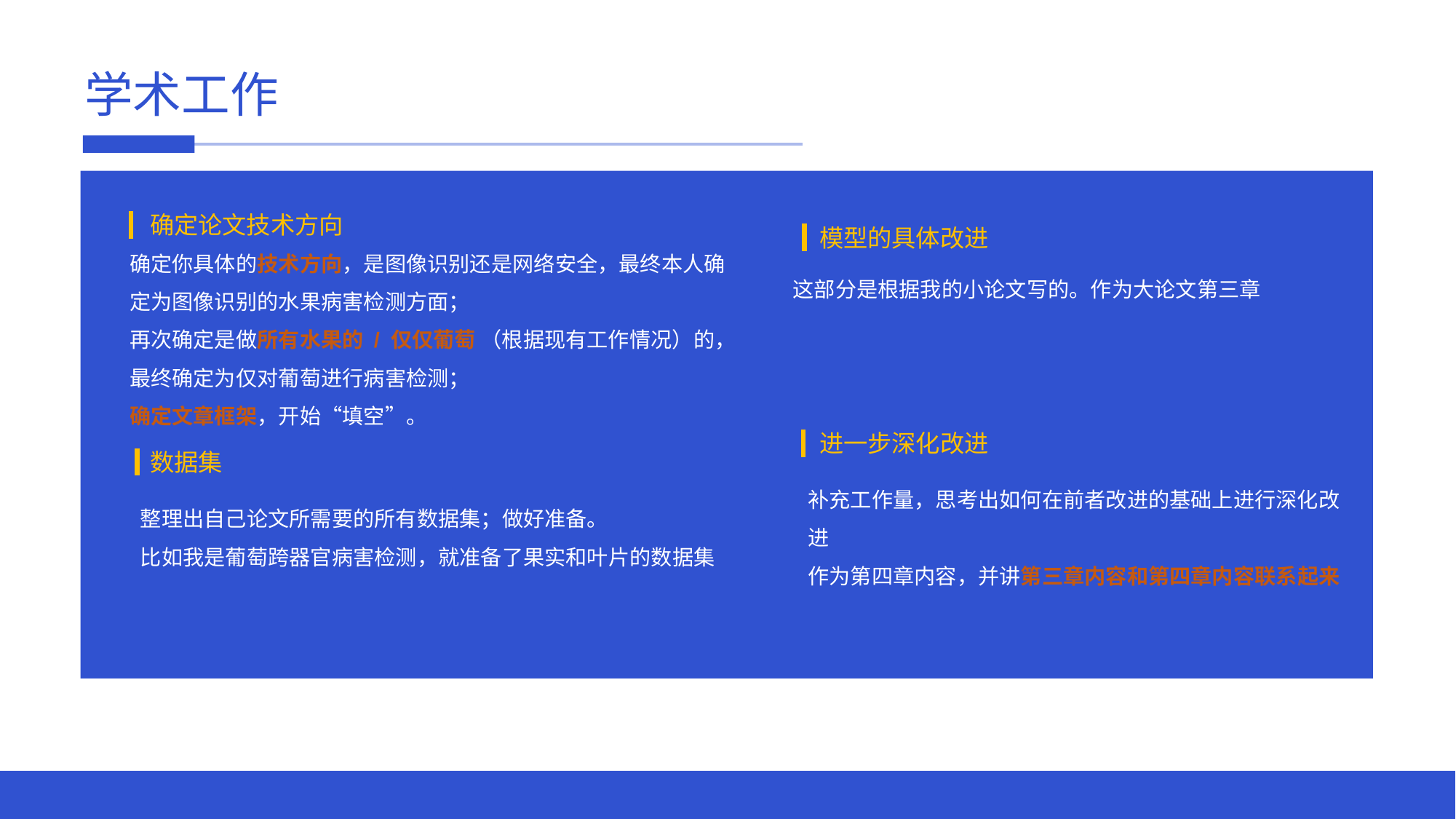

学术工作

确定论文技术方向
确定你具体的技术方向，是图像识别还是网络安全，最终本人确定为图像识别的水果病害检测方面；
再次确定是做所有水果的 / 仅仅葡萄 （根据现有工作情况）的，最终确定为仅对葡萄进行病害检测；
确定文章框架，开始“填空”。
这部分是根据我的小论文写的。作为大论文第三章
补充工作量，思考出如何在前者改进的基础上进行深化改进
作为第四章内容，并讲第三章内容和第四章内容联系起来
数据集
整理出自己论文所需要的所有数据集；做好准备。
比如我是葡萄跨器官病害检测，就准备了果实和叶片的数据集
模型的具体改进
进一步深化改进